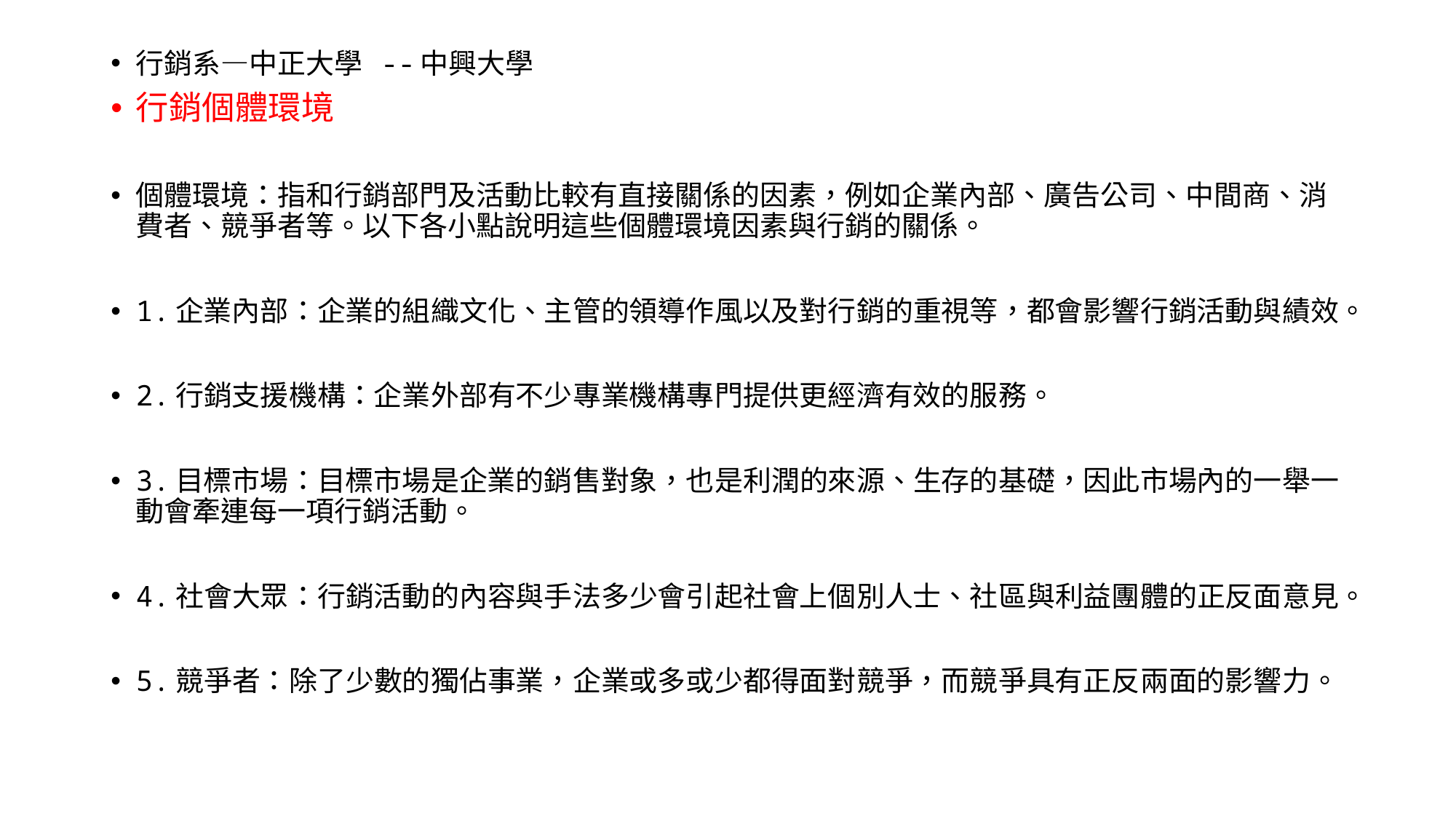

行銷系—中正大學  --中興大學
行銷個體環境

個體環境：指和行銷部門及活動比較有直接關係的因素，例如企業內部、廣告公司、中間商、消費者、競爭者等。以下各小點說明這些個體環境因素與行銷的關係。

1.企業內部：企業的組織文化、主管的領導作風以及對行銷的重視等，都會影響行銷活動與績效。

2.行銷支援機構：企業外部有不少專業機構專門提供更經濟有效的服務。

3.目標市場：目標市場是企業的銷售對象，也是利潤的來源、生存的基礎，因此市場內的一舉一動會牽連每一項行銷活動。

4.社會大眾：行銷活動的內容與手法多少會引起社會上個別人士、社區與利益團體的正反面意見。

5.競爭者：除了少數的獨佔事業，企業或多或少都得面對競爭，而競爭具有正反兩面的影響力。